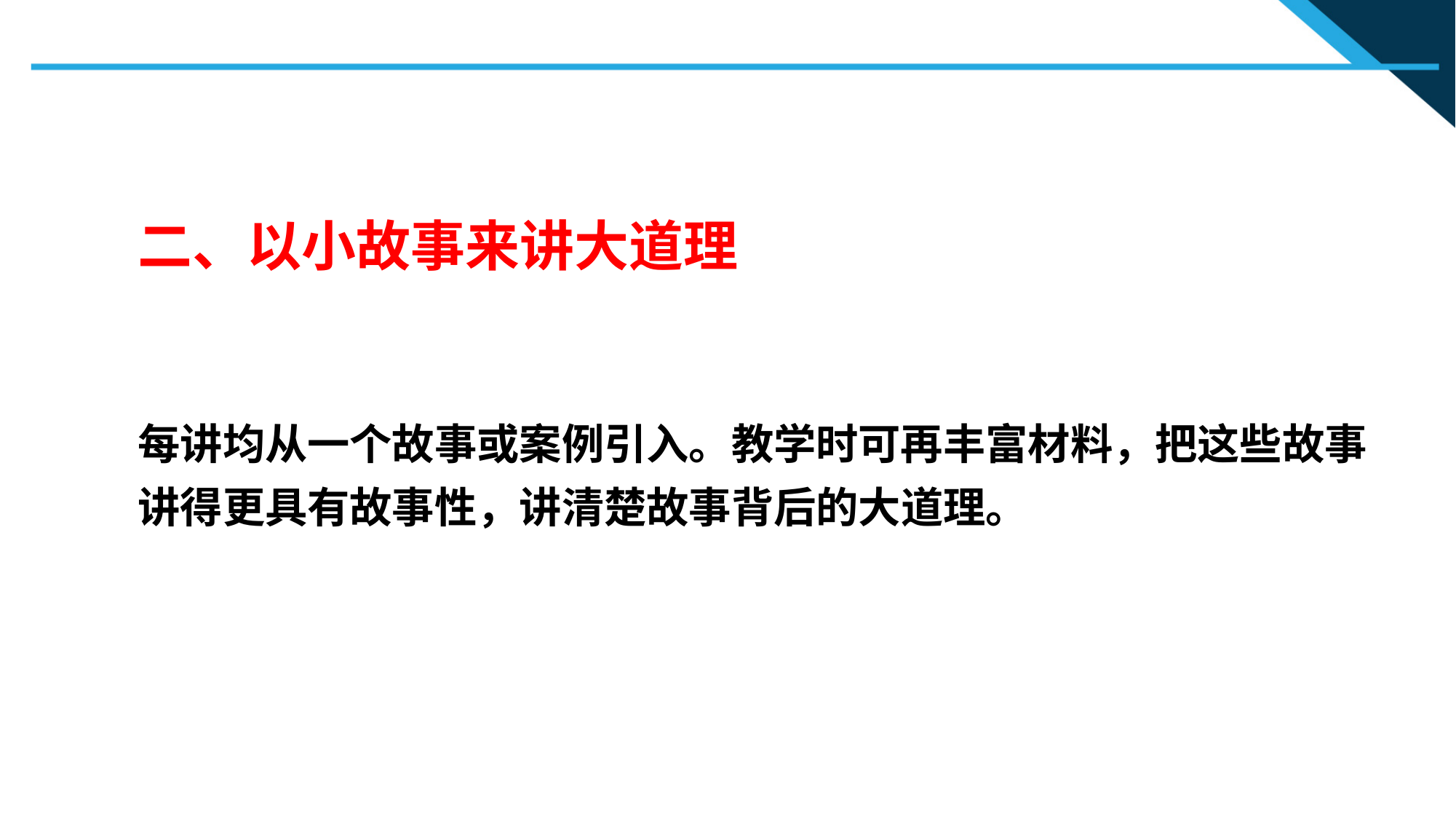

二、以小故事来讲大道理

每讲均从一个故事或案例引入。教学时可再丰富材料，把这些故事讲得更具有故事性，讲清楚故事背后的大道理。